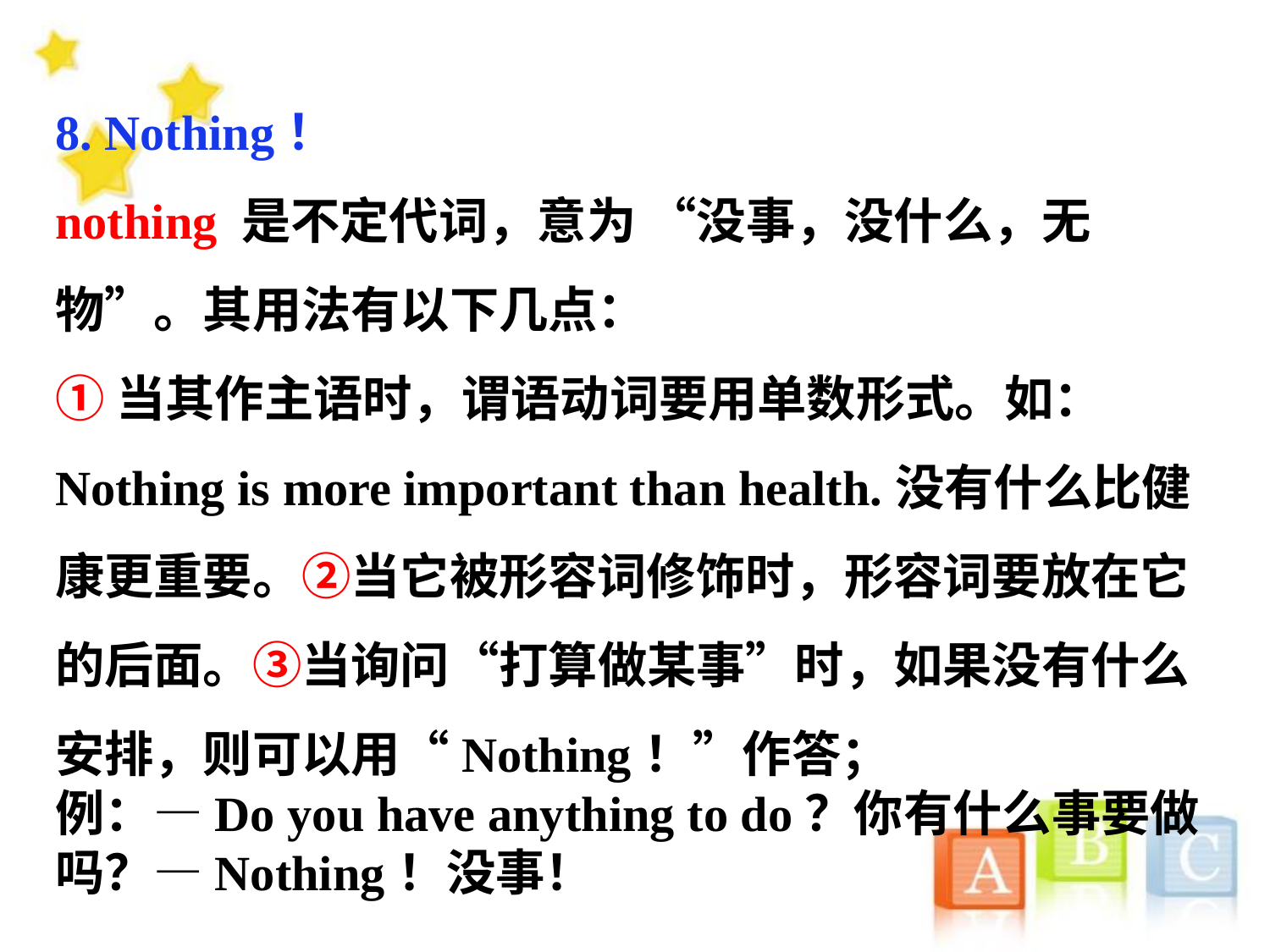

8. Nothing！
nothing 是不定代词，意为 “没事，没什么，无物”。其用法有以下几点：
①当其作主语时，谓语动词要用单数形式。如：Nothing is more important than health.没有什么比健康更重要。②当它被形容词修饰时，形容词要放在它的后面。③当询问“打算做某事”时，如果没有什么安排，则可以用“Nothing！”作答；
例：—Do you have anything to do？你有什么事要做吗？—Nothing！没事！